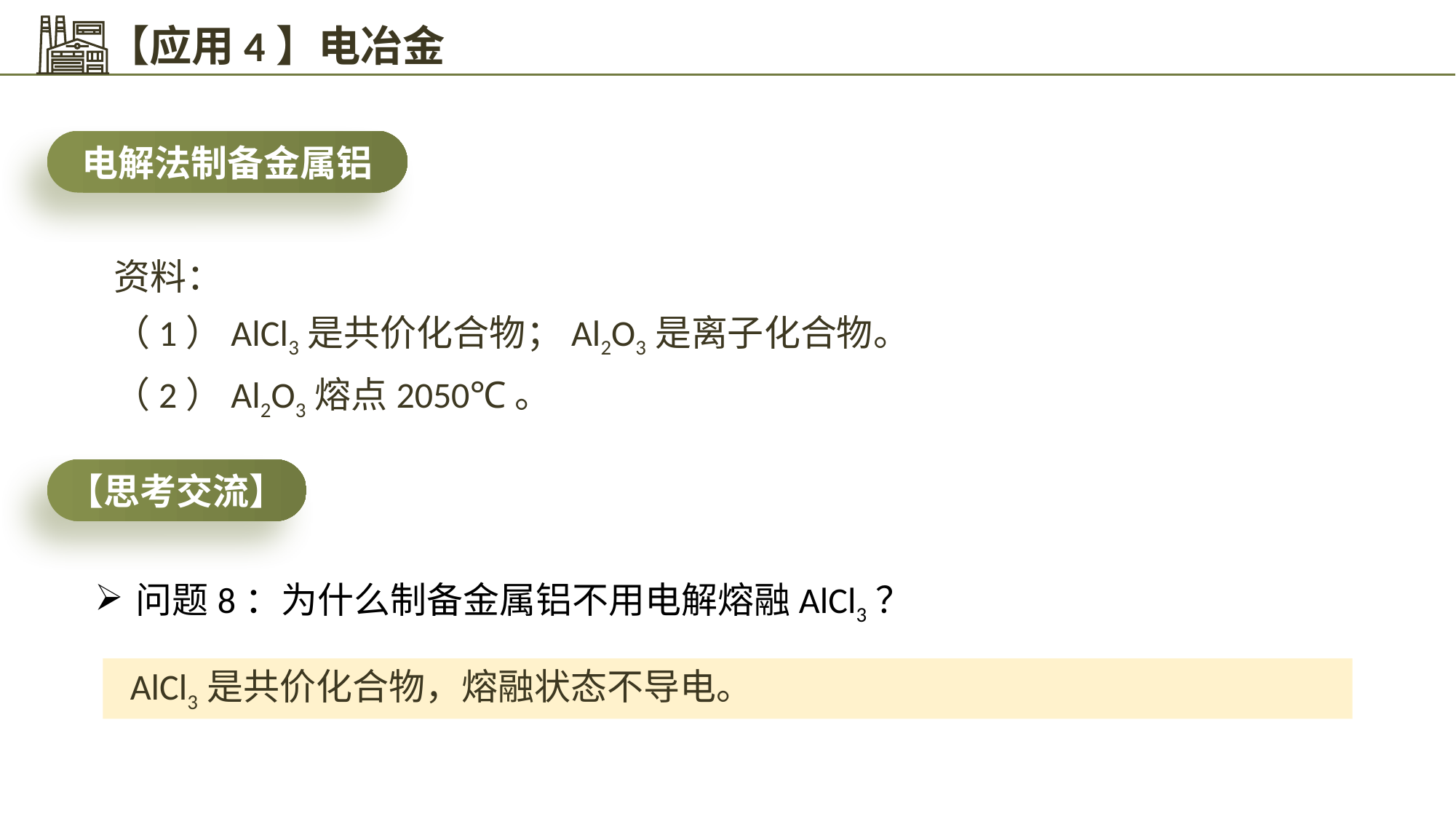

【应用4】电冶金
电解法制备金属铝
资料：
（1）AlCl3是共价化合物；Al2O3是离子化合物。
（2）Al2O3熔点2050℃。
【思考交流】
问题8：为什么制备金属铝不用电解熔融AlCl3？
  AlCl3是共价化合物，熔融状态不导电。